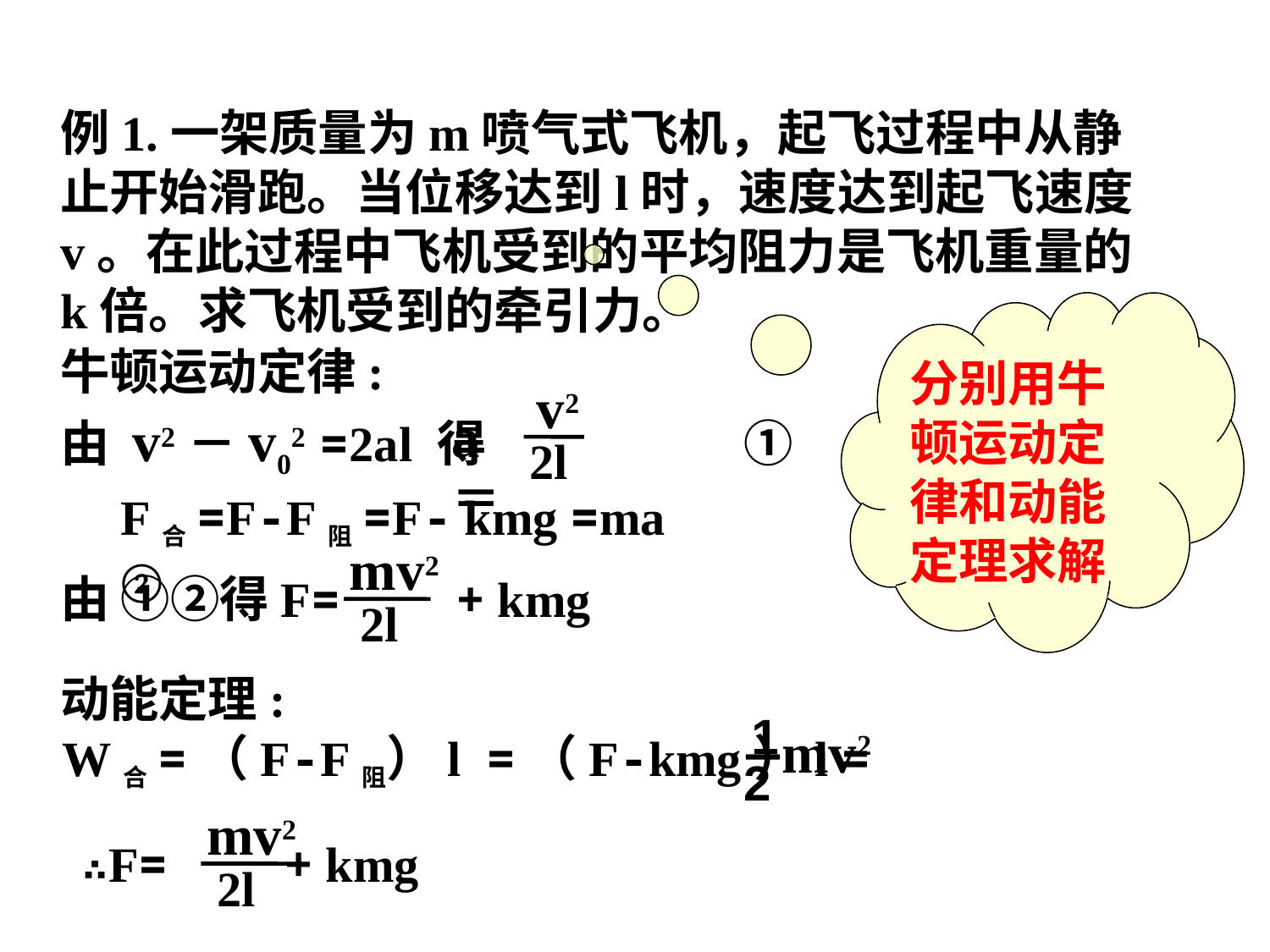

例1.一架质量为m喷气式飞机，起飞过程中从静止开始滑跑。当位移达到l时，速度达到起飞速度v。在此过程中飞机受到的平均阻力是飞机重量的k倍。求飞机受到的牵引力。
分别用牛顿运动定律和动能定理求解
牛顿运动定律:

v2
a＝
2l

由 v2－v02 =2al 得                       ①
F合=F-F阻=F- kmg =ma         ②
mv2
2l

由 ①②得F=        + kmg
动能定理:

1
mv2
2

W合=（F-F阻）l  =（F-kmg）l =
mv2
2l

∴F=        + kmg